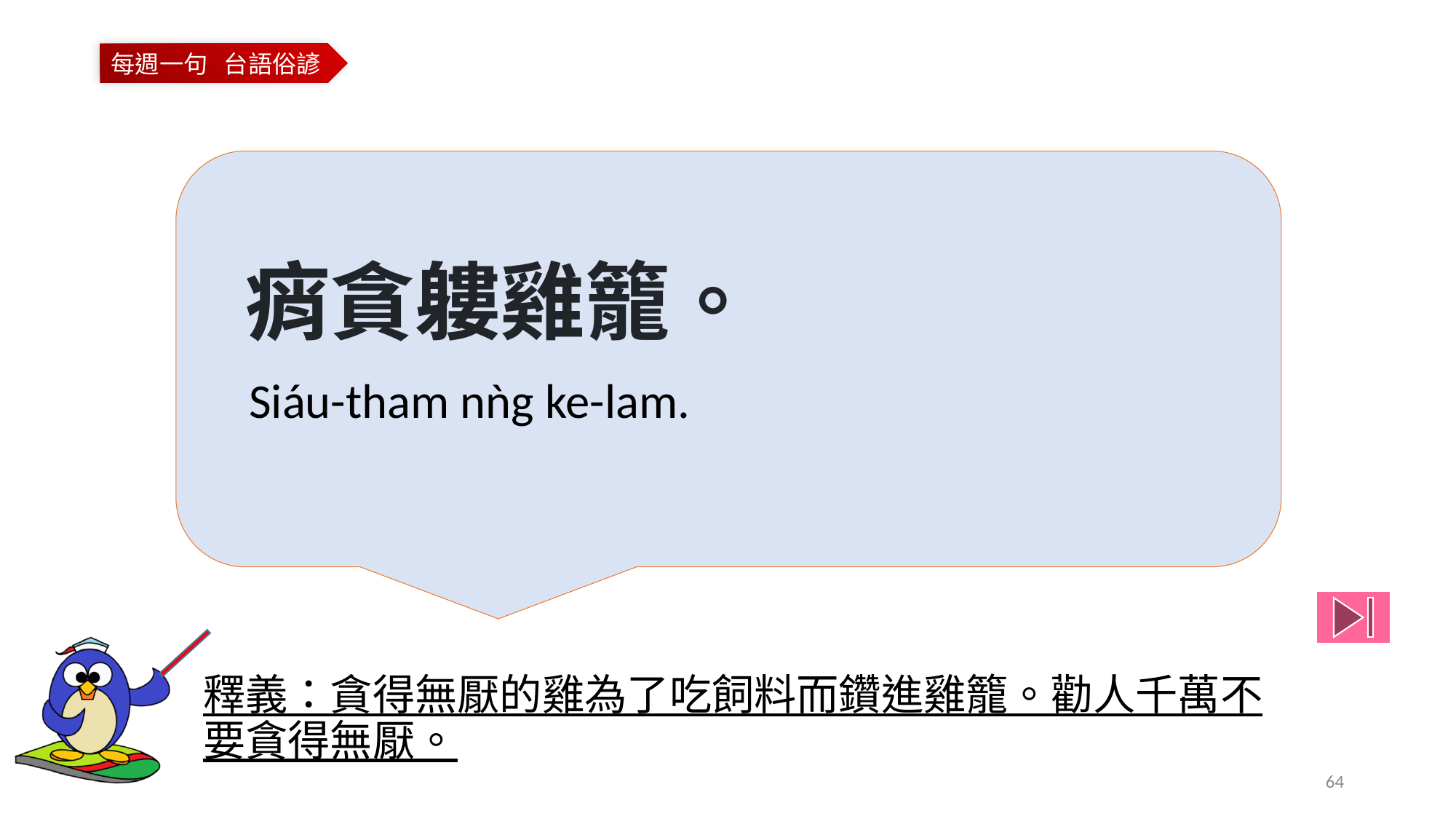

痟貪軁雞籠。
Siáu-tham nǹg ke-lam.

釋義：貪得無厭的雞為了吃飼料而鑽進雞籠。勸人千萬不要貪得無厭。
64